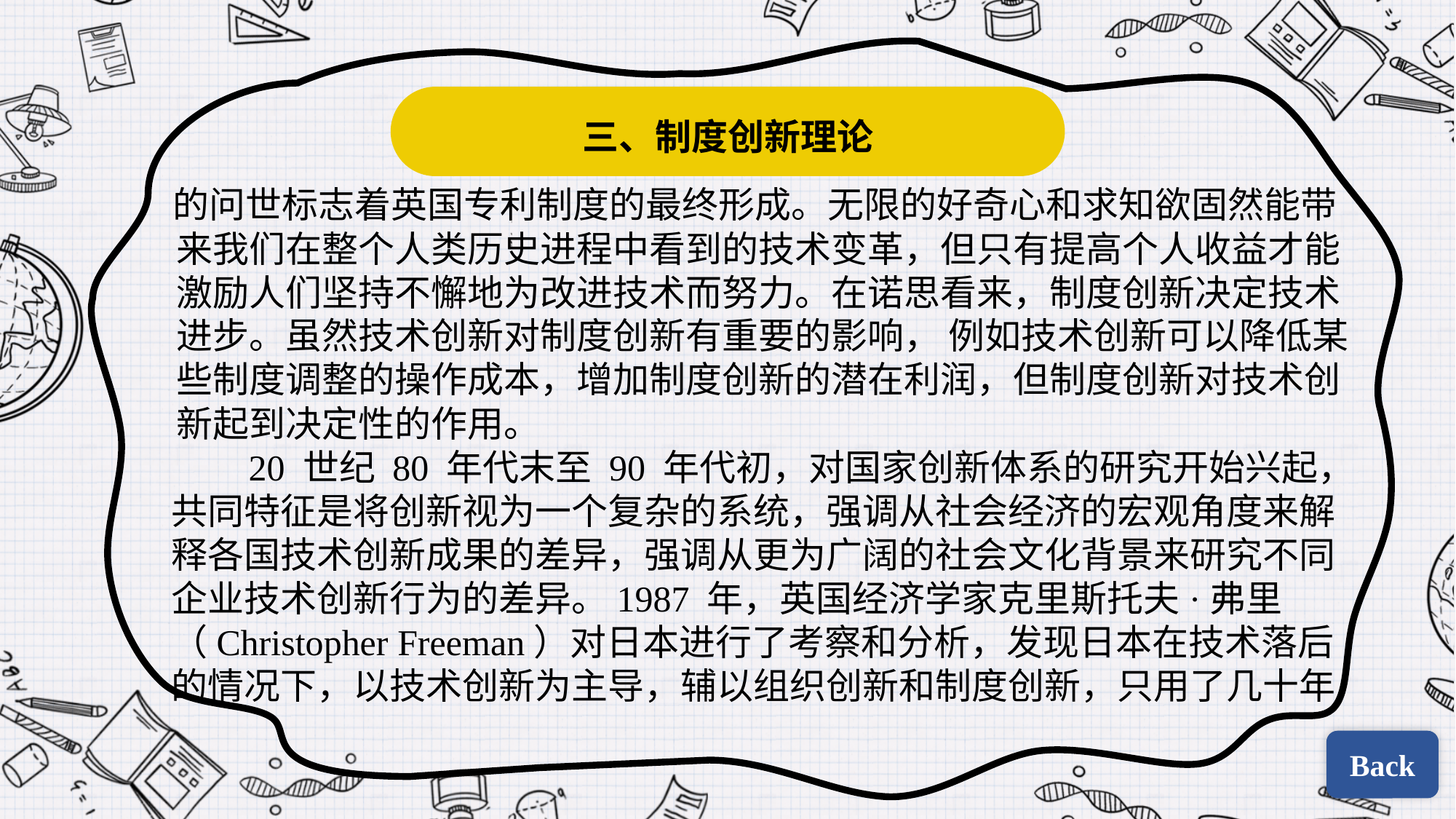

三、制度创新理论
的问世标志着英国专利制度的最终形成。无限的好奇心和求知欲固然能带来我们在整个人类历史进程中看到的技术变革，但只有提高个人收益才能激励人们坚持不懈地为改进技术而努力。在诺思看来，制度创新决定技术进步。虽然技术创新对制度创新有重要的影响， 例如技术创新可以降低某些制度调整的操作成本，增加制度创新的潜在利润，但制度创新对技术创新起到决定性的作用。
     20 世纪 80 年代末至 90 年代初，对国家创新体系的研究开始兴起，共同特征是将创新视为一个复杂的系统，强调从社会经济的宏观角度来解释各国技术创新成果的差异，强调从更为广阔的社会文化背景来研究不同企业技术创新行为的差异。1987 年，英国经济学家克里斯托夫·弗里（Christopher Freeman）对日本进行了考察和分析，发现日本在技术落后的情况下，以技术创新为主导，辅以组织创新和制度创新，只用了几十年

Back